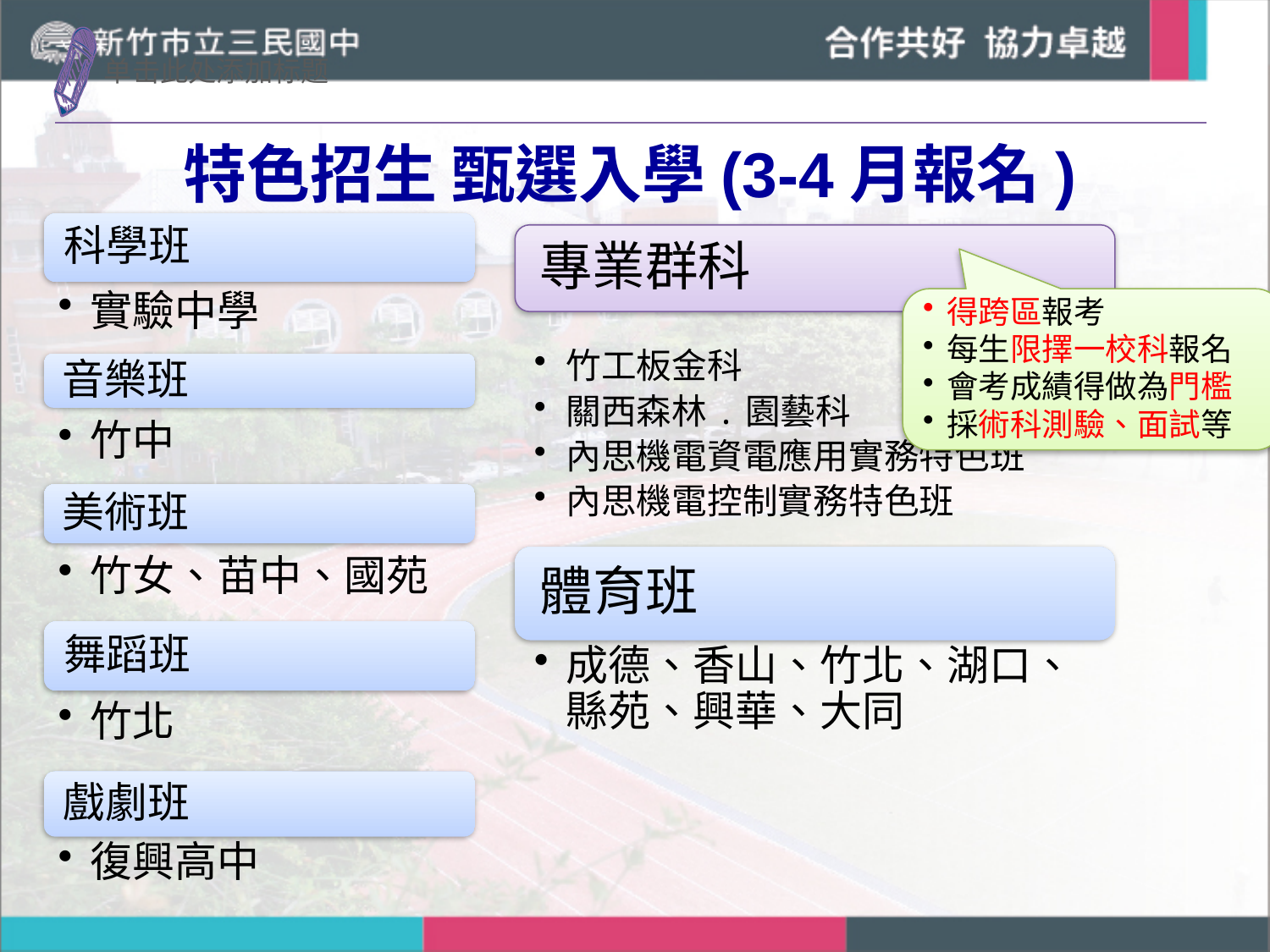

特色招生 甄選入學(3-4月報名)
科學班
實驗中學
音樂班
竹中
美術班
竹女、苗中、國苑
舞蹈班
竹北
戲劇班
復興高中
專業群科
竹工板金科
關西森林.園藝科
內思機電資電應用實務特色班
內思機電控制實務特色班
體育班
成德、香山、竹北、湖口、縣苑、興華、大同
得跨區報考
每生限擇一校科報名
會考成績得做為門檻
採術科測驗、面試等